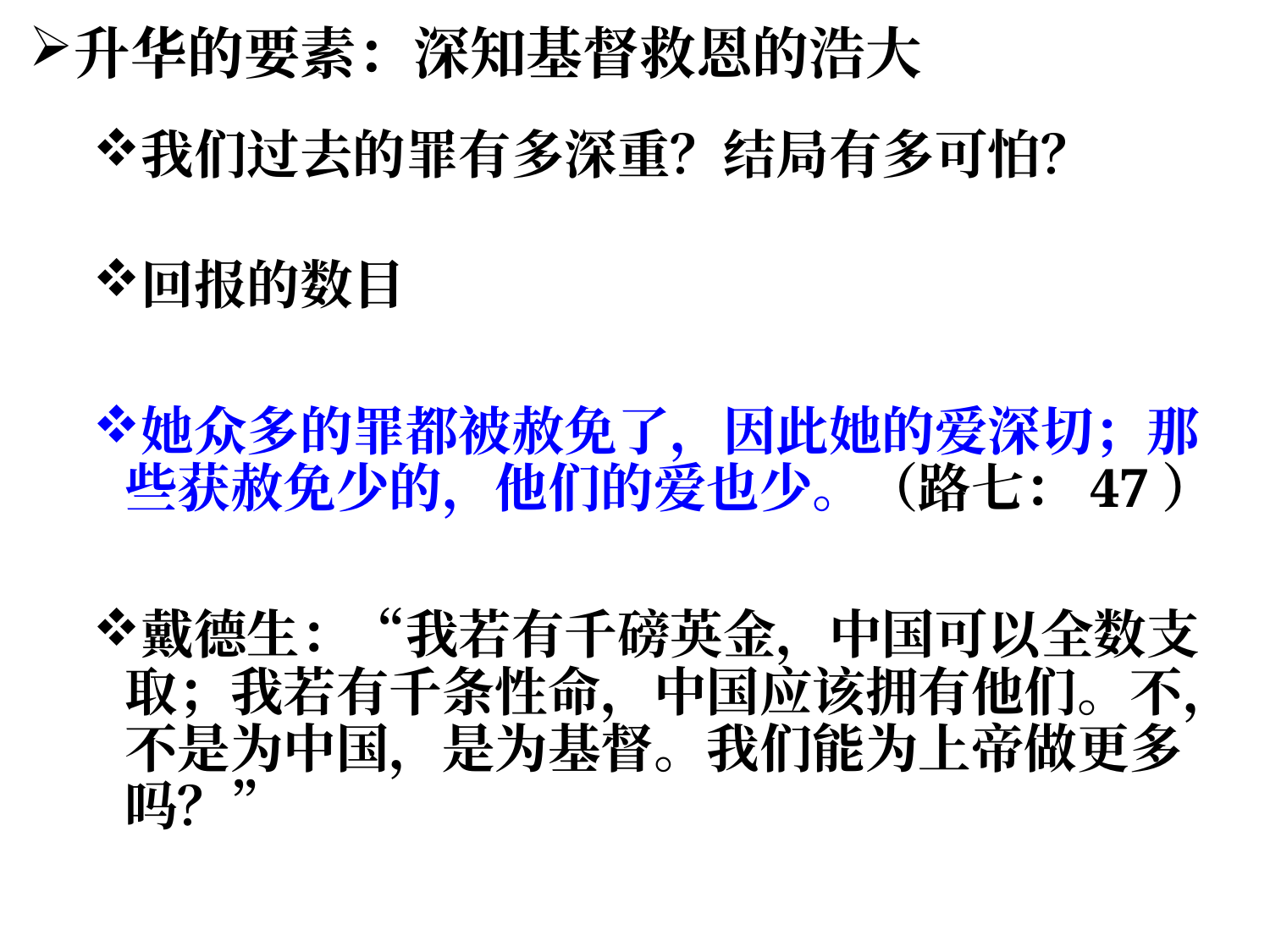

升华的要素：深知基督救恩的浩大

我们过去的罪有多深重？结局有多可怕？

回报的数目

她众多的罪都被赦免了，因此她的爱深切；那些获赦免少的，他们的爱也少。（路七：47）

戴德生：“我若有千磅英金，中国可以全数支取；我若有千条性命，中国应该拥有他们。不，不是为中国，是为基督。我们能为上帝做更多吗？”